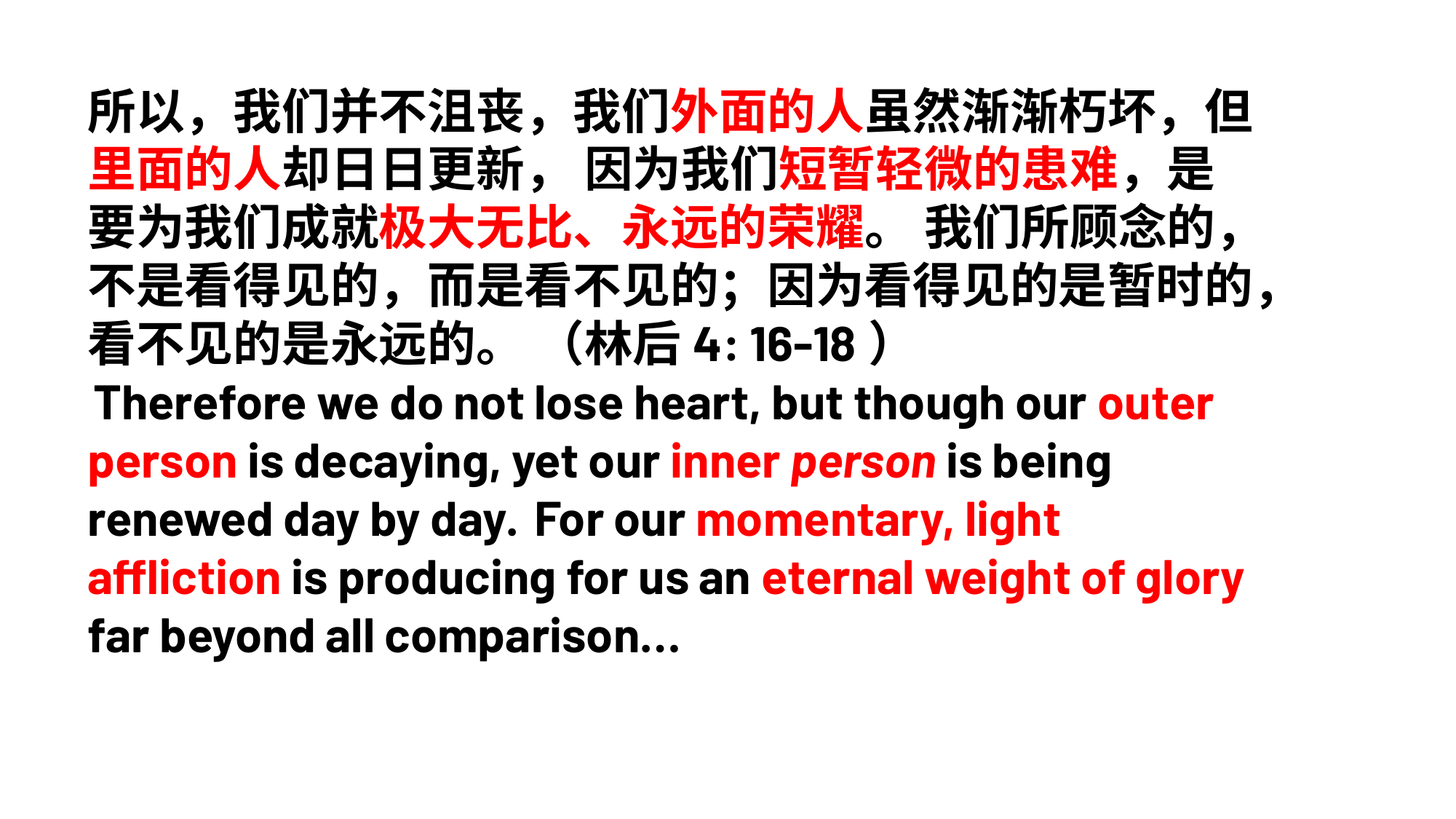

所以，我们并不沮丧，我们外面的人虽然渐渐朽坏，但里面的人却日日更新， 因为我们短暂轻微的患难，是要为我们成就极大无比、永远的荣耀。 我们所顾念的，不是看得见的，而是看不见的；因为看得见的是暂时的，看不见的是永远的。 （林后4: 16-18）
 Therefore we do not lose heart, but though our outer person is decaying, yet our inner person is being renewed day by day.  For our momentary, light affliction is producing for us an eternal weight of glory far beyond all comparison…